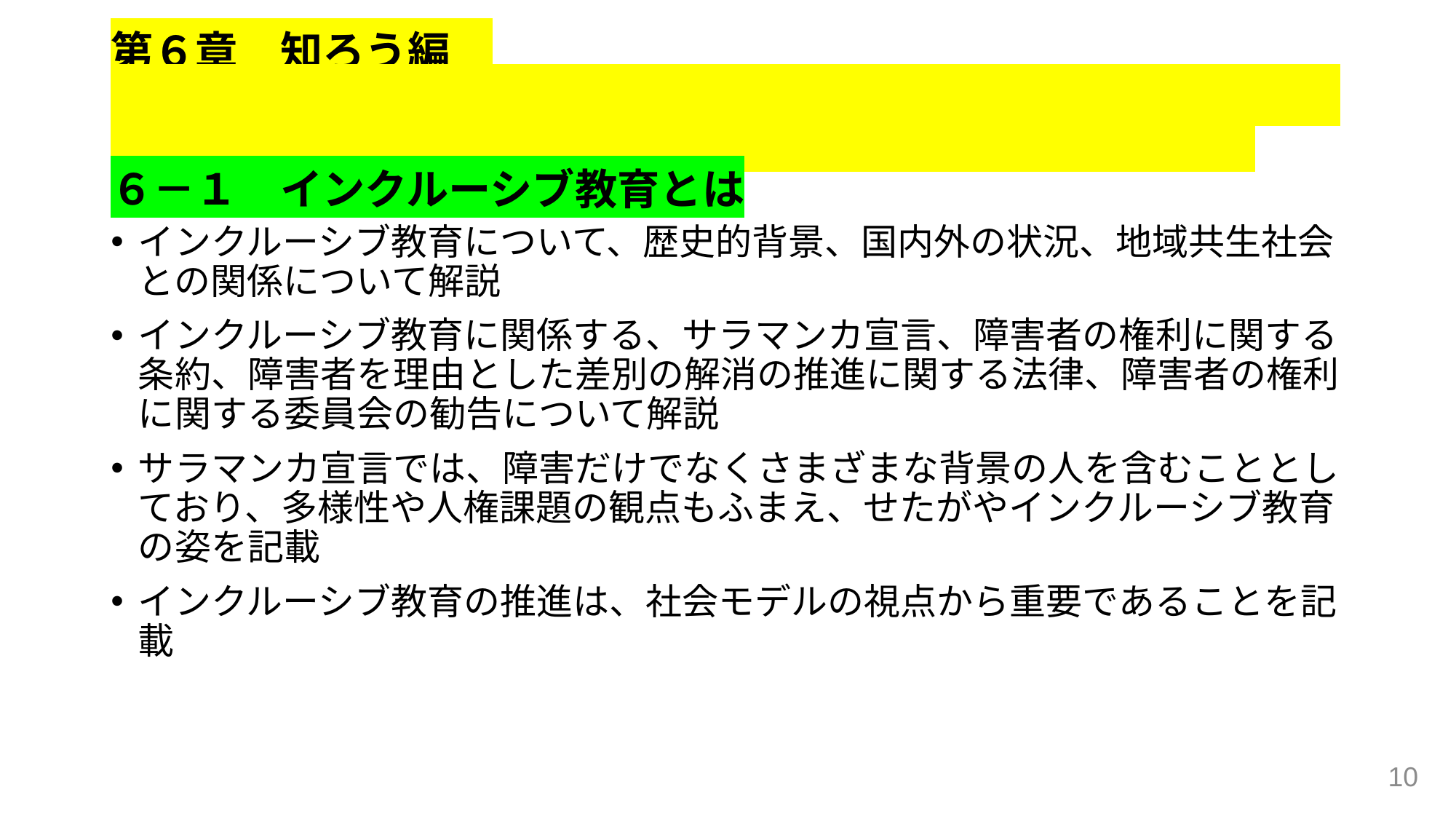

# 第６章　知ろう編　 　　　　　　　　　　　　　　　　　　　　　　　　　　　　　　　　　　　　　　　　　　　　　　　　　　　　　　　　 ６－１　インクルーシブ教育とは
インクルーシブ教育について、歴史的背景、国内外の状況、地域共生社会との関係について解説
インクルーシブ教育に関係する、サラマンカ宣言、障害者の権利に関する条約、障害者を理由とした差別の解消の推進に関する法律、障害者の権利に関する委員会の勧告について解説
サラマンカ宣言では、障害だけでなくさまざまな背景の人を含むこととしており、多様性や人権課題の観点もふまえ、せたがやインクルーシブ教育の姿を記載
インクルーシブ教育の推進は、社会モデルの視点から重要であることを記載

10